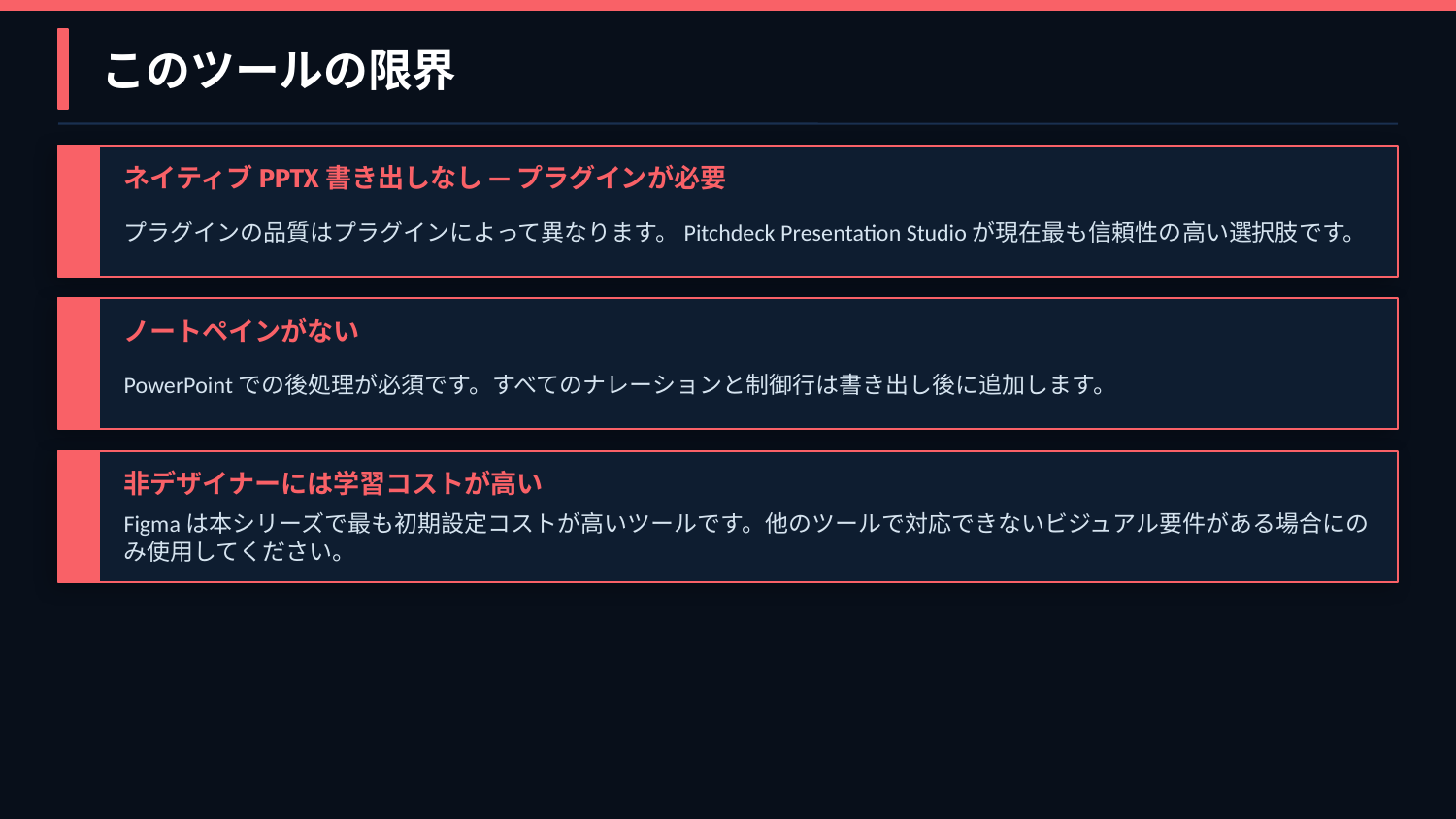

このツールの限界

ネイティブPPTX書き出しなし — プラグインが必要
プラグインの品質はプラグインによって異なります。Pitchdeck Presentation Studioが現在最も信頼性の高い選択肢です。

ノートペインがない
PowerPointでの後処理が必須です。すべてのナレーションと制御行は書き出し後に追加します。

非デザイナーには学習コストが高い
Figmaは本シリーズで最も初期設定コストが高いツールです。他のツールで対応できないビジュアル要件がある場合にのみ使用してください。